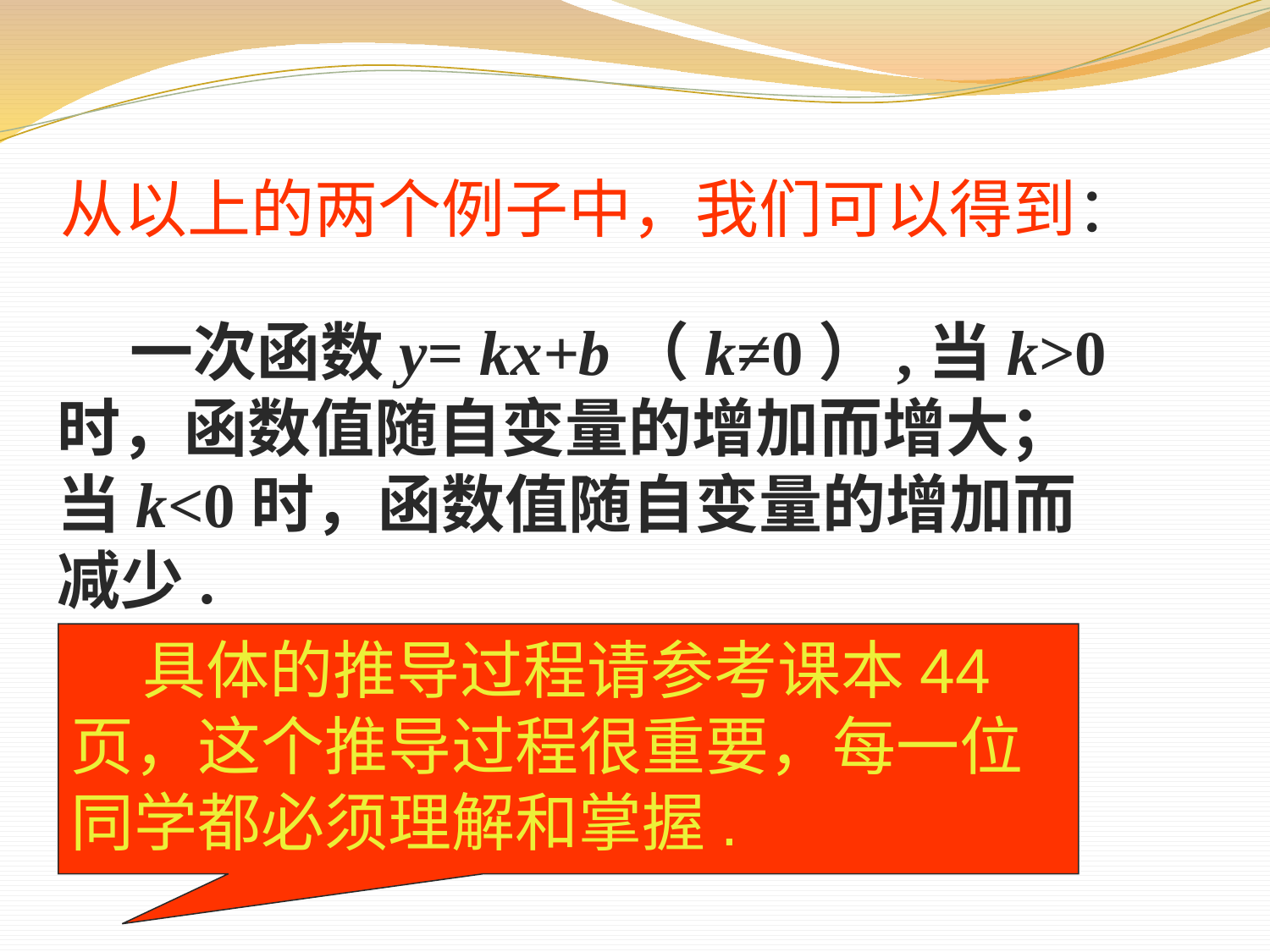

从以上的两个例子中，我们可以得到：
    一次函数y= kx+b（k≠0）,当k>0时，函数值随自变量的增加而增大；当k<0时，函数值随自变量的增加而减少.
    具体的推导过程请参考课本44页，这个推导过程很重要，每一位同学都必须理解和掌握.